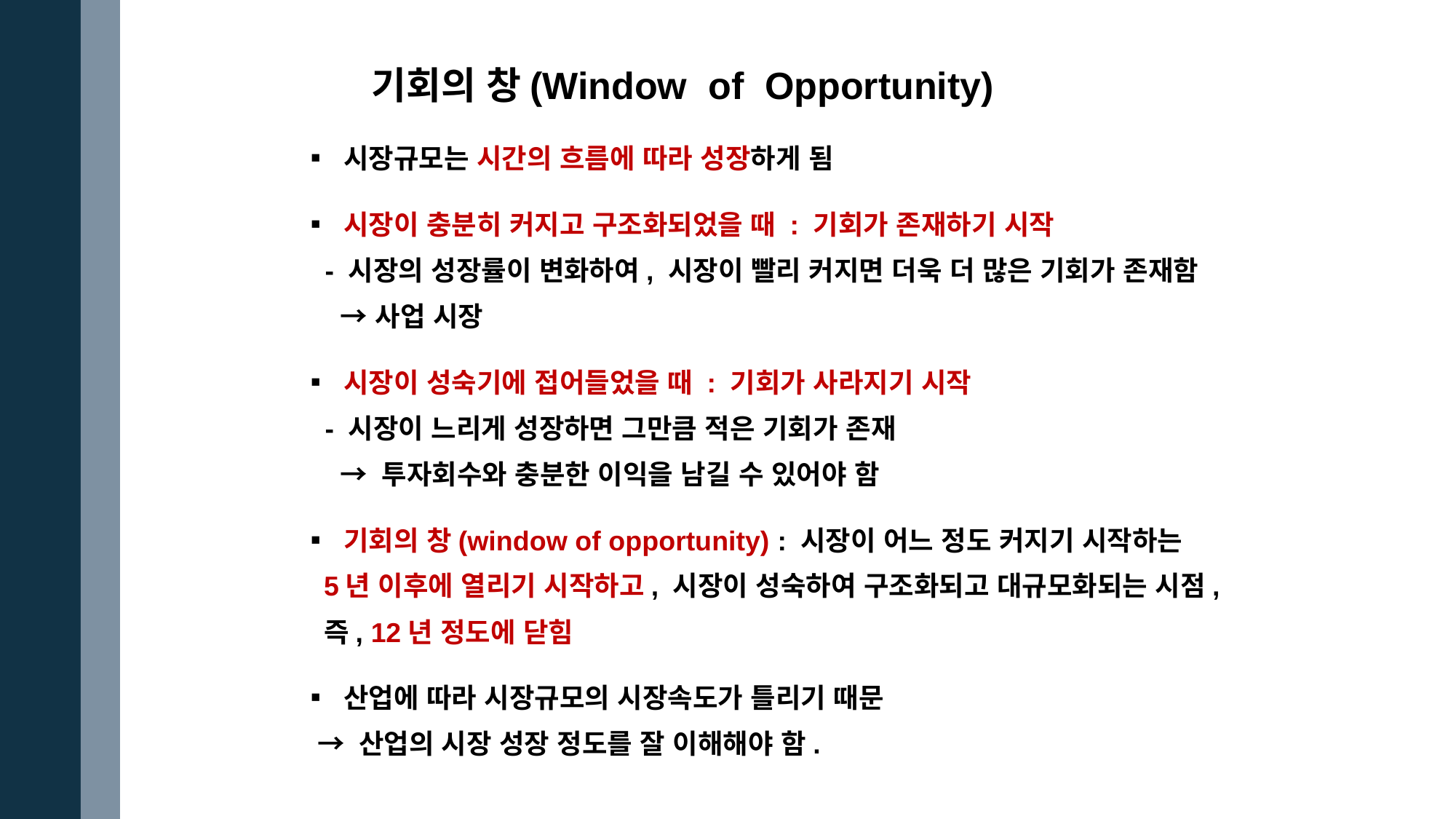

기회의 창(Window  of  Opportunity)

▪ 시장규모는 시간의 흐름에 따라 성장하게 됨

▪ 시장이 충분히 커지고 구조화되었을 때 : 기회가 존재하기 시작
   - 시장의 성장률이 변화하여, 시장이 빨리 커지면 더욱 더 많은 기회가 존재함
     → 사업 시장

▪ 시장이 성숙기에 접어들었을 때 : 기회가 사라지기 시작
   - 시장이 느리게 성장하면 그만큼 적은 기회가 존재
     → 투자회수와 충분한 이익을 남길 수 있어야 함

▪ 기회의 창(window of opportunity) : 시장이 어느 정도 커지기 시작하는
  5년 이후에 열리기 시작하고, 시장이 성숙하여 구조화되고 대규모화되는 시점,
  즉, 12년 정도에 닫힘

▪ 산업에 따라 시장규모의 시장속도가 틀리기 때문
  → 산업의 시장 성장 정도를 잘 이해해야 함.